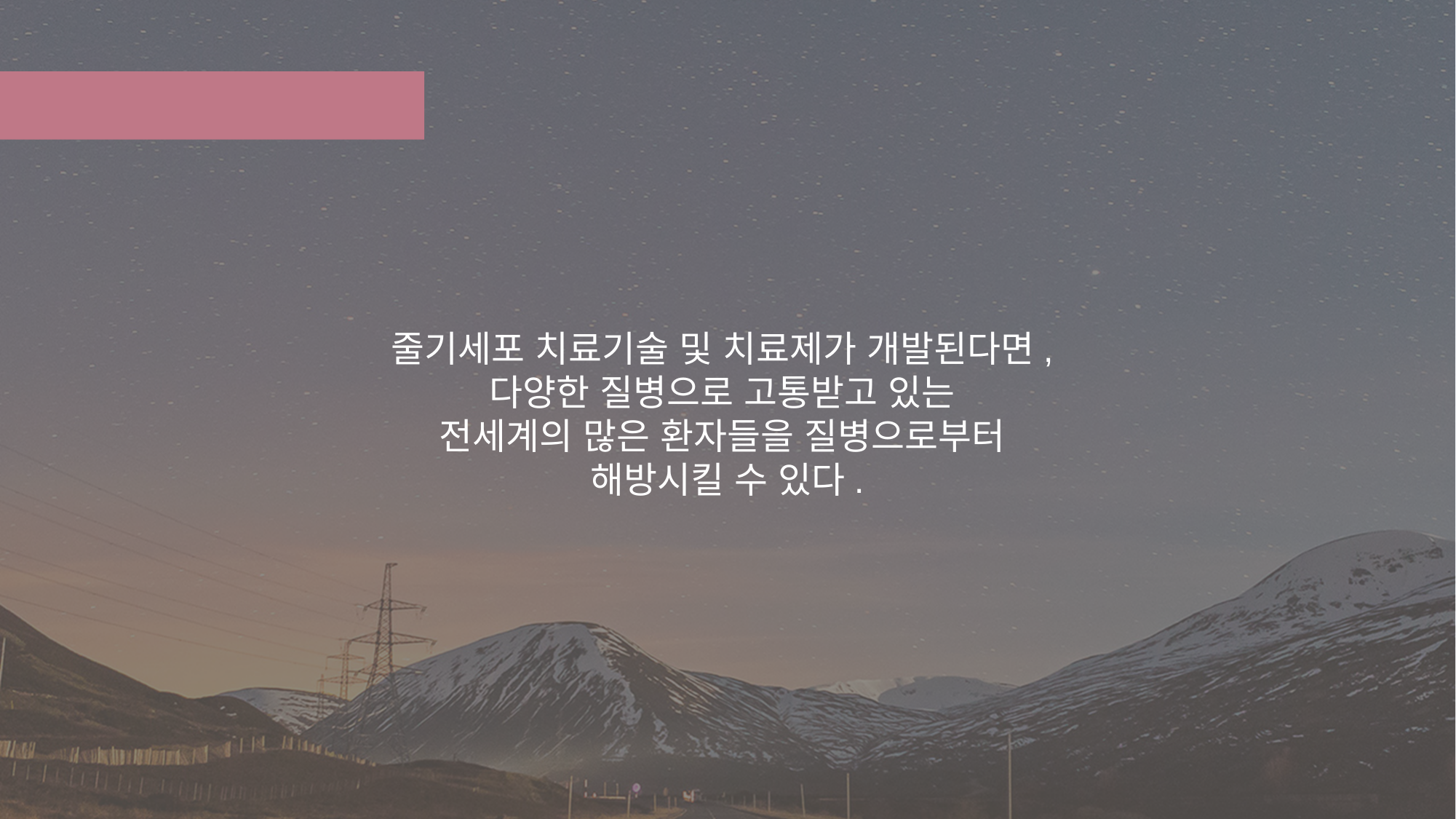

_ 5  줄기세포 활용
02

줄기세포 치료기술 및 치료제가 개발된다면,
다양한 질병으로 고통받고 있는
전세계의 많은 환자들을 질병으로부터
해방시킬 수 있다.